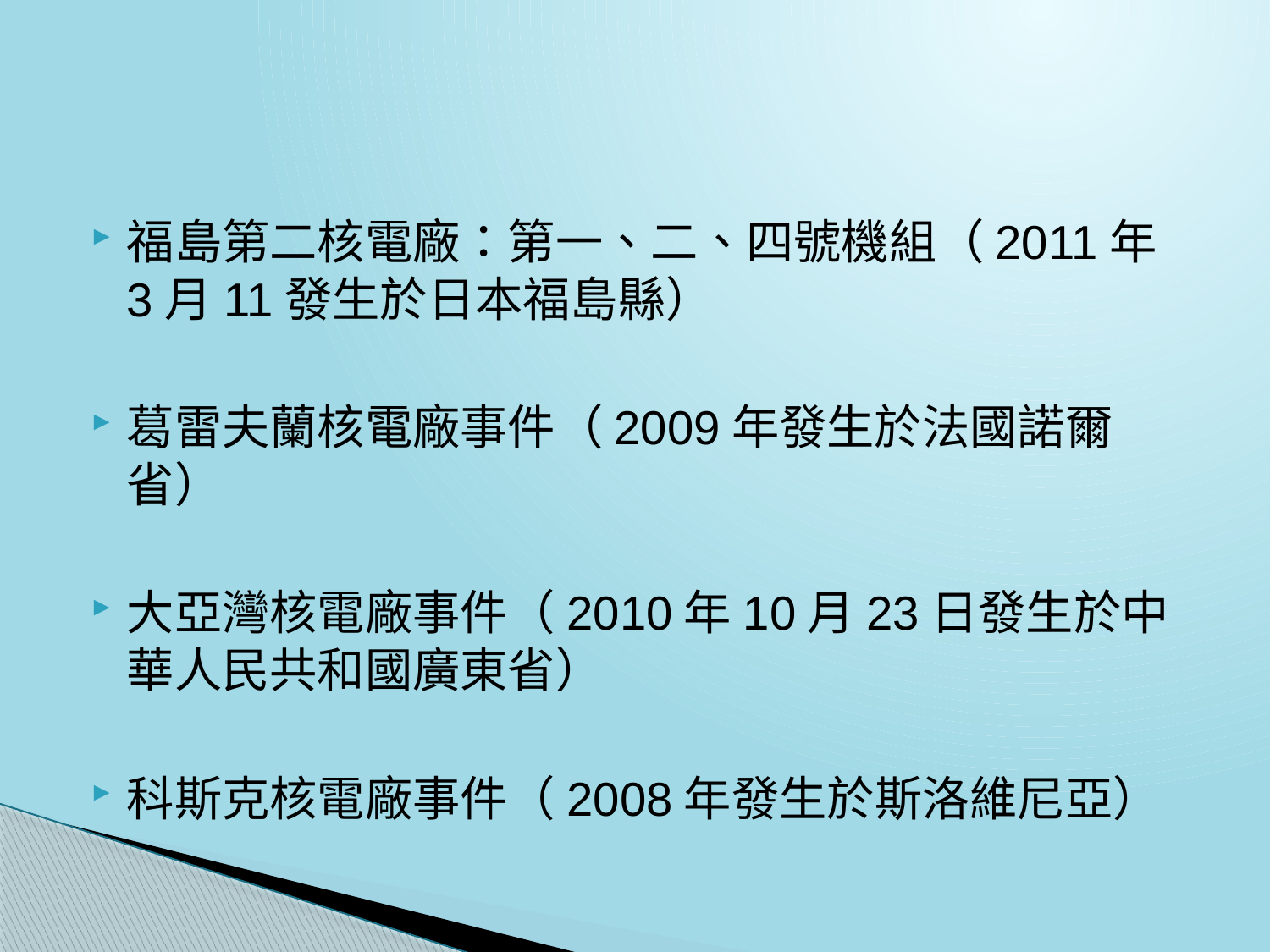

#
福島第二核電廠：第一、二、四號機組（2011年3月11發生於日本福島縣）

葛雷夫蘭核電廠事件（2009年發生於法國諾爾省）

大亞灣核電廠事件（2010年10月23日發生於中華人民共和國廣東省）

科斯克核電廠事件（2008年發生於斯洛維尼亞）